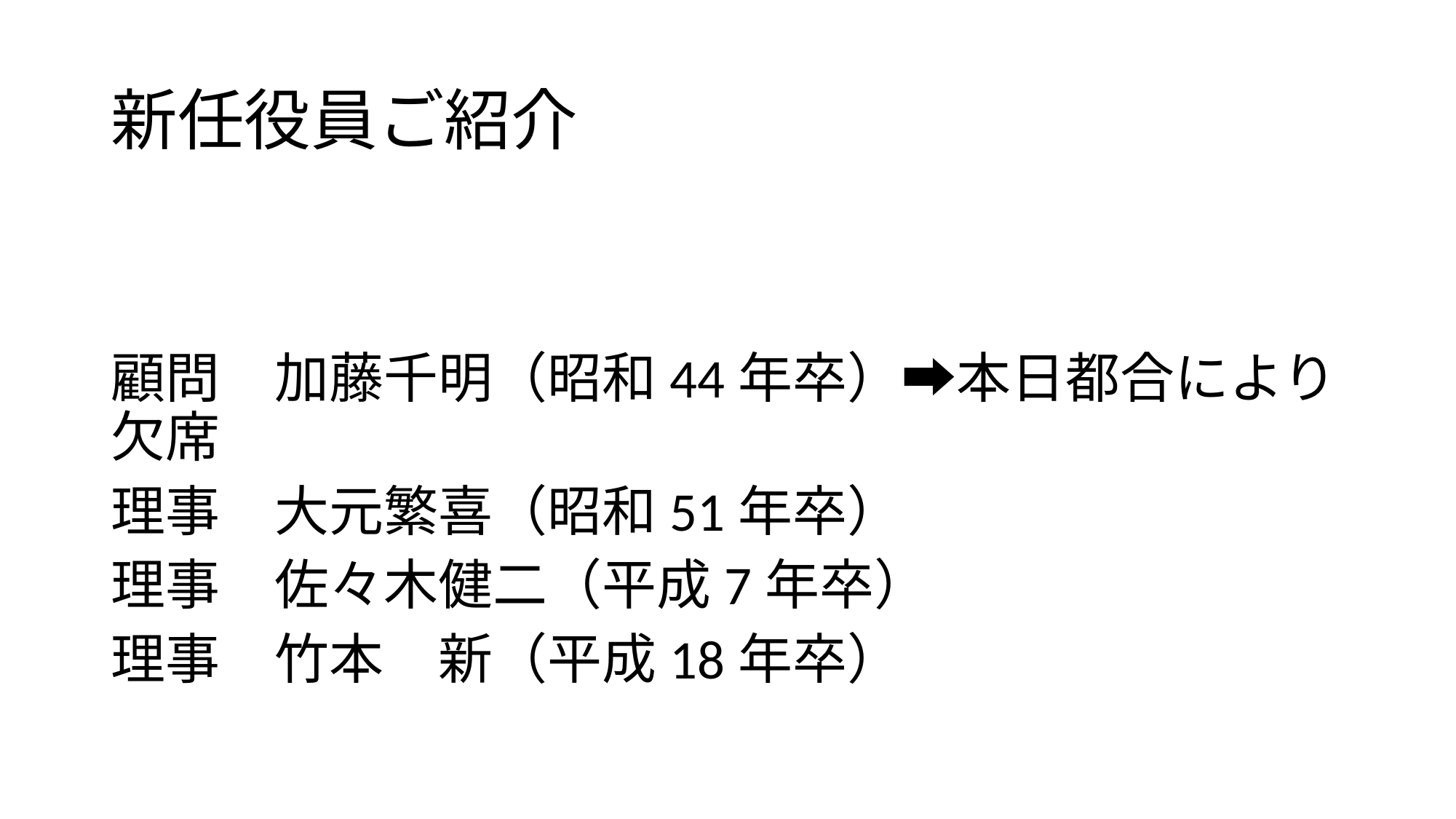

# 新任役員ご紹介

顧問　加藤千明（昭和44年卒）➡本日都合により欠席
理事　大元繁喜（昭和51年卒）
理事　佐々木健二（平成7年卒）
理事　竹本　新（平成18年卒）